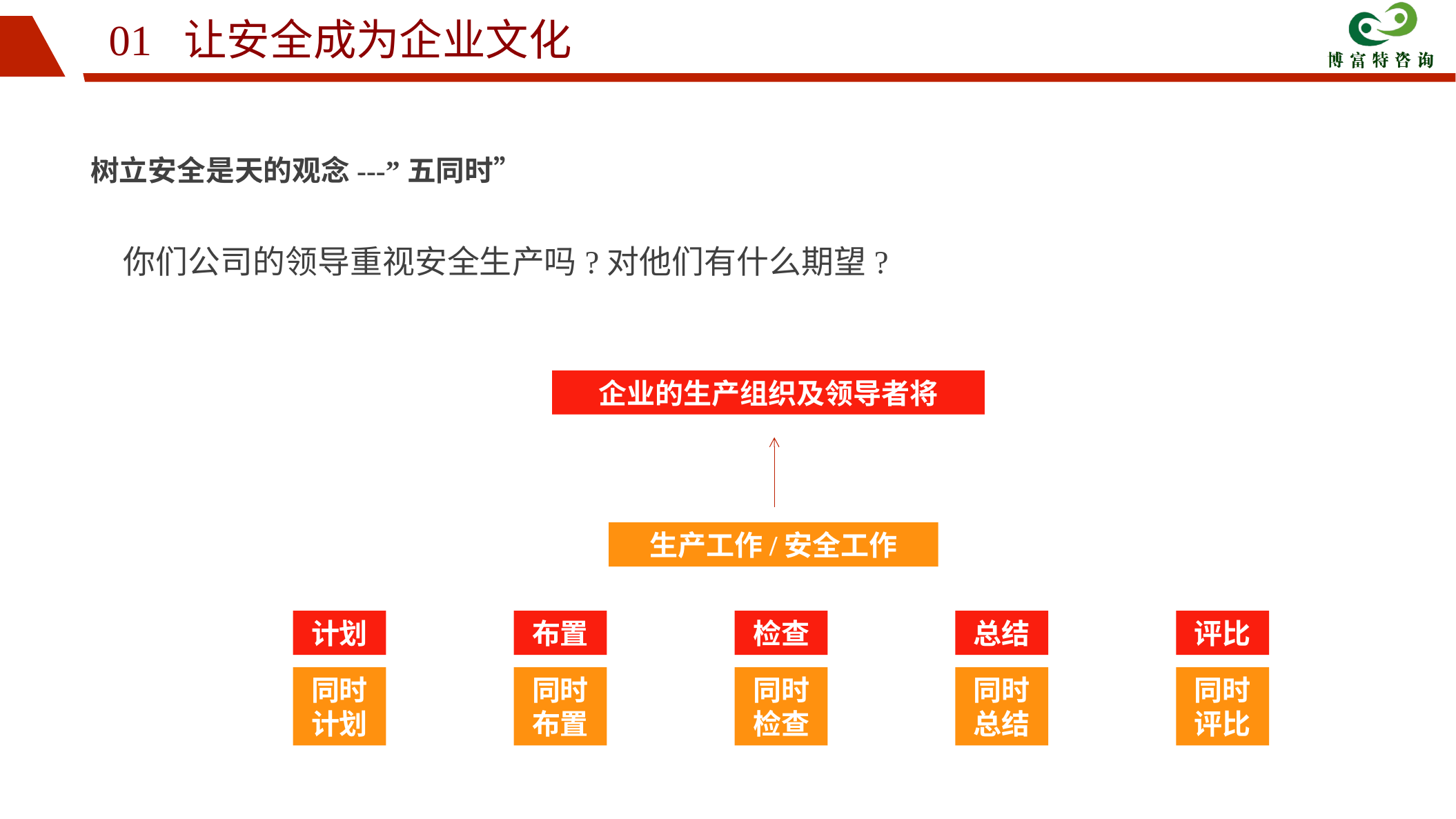

01  让安全成为企业文化

树立安全是天的观念---”五同时”
你们公司的领导重视安全生产吗?对他们有什么期望?
企业的生产组织及领导者将
生产工作/安全工作
计划
同时
计划
布置
同时
布置
检查
同时
检查
总结
同时
总结
评比
同时
评比